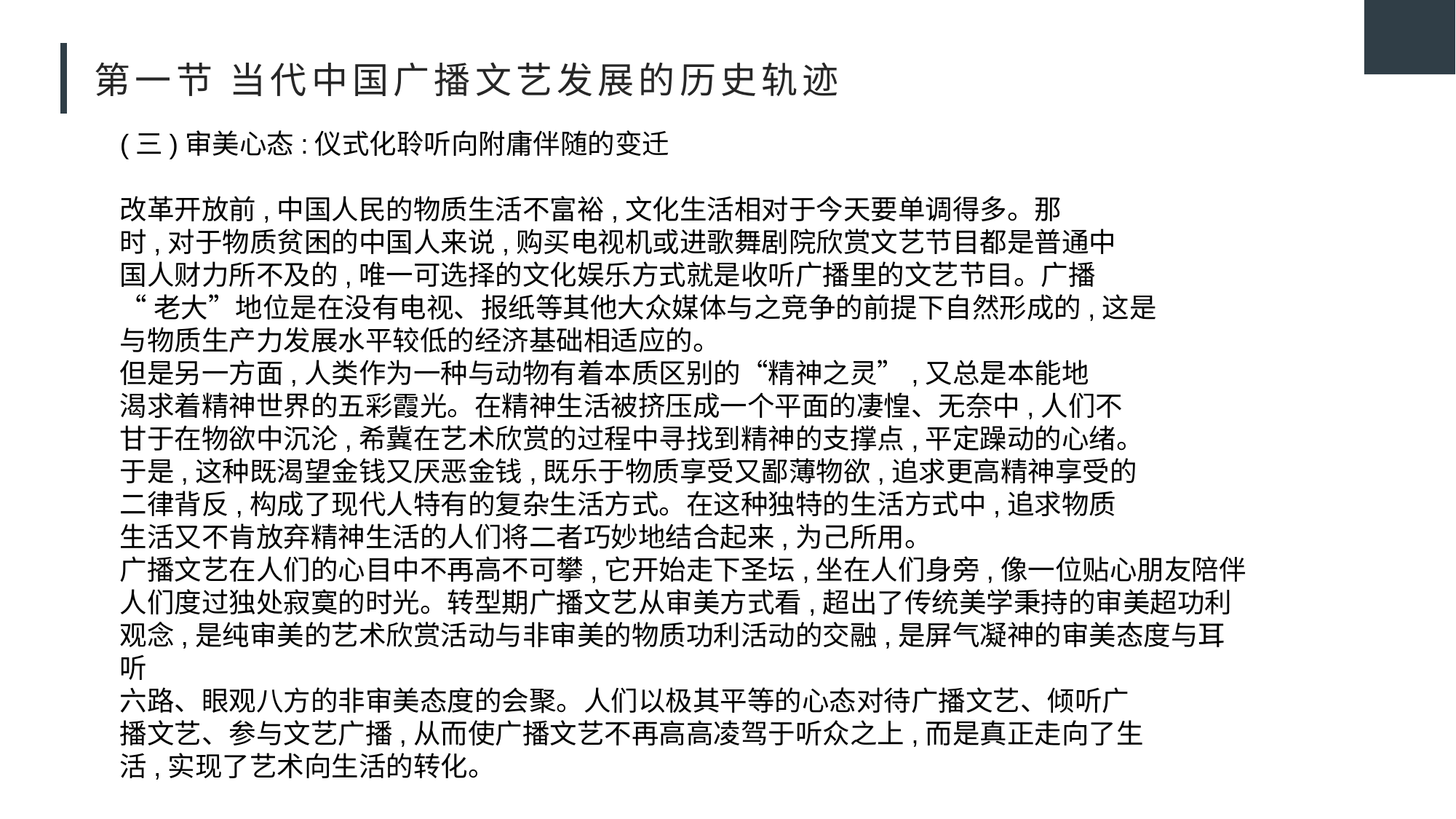

# 第一节 当代中国广播文艺发展的历史轨迹
(三)审美心态:仪式化聆听向附庸伴随的变迁

改革开放前,中国人民的物质生活不富裕,文化生活相对于今天要单调得多。那
时,对于物质贫困的中国人来说,购买电视机或进歌舞剧院欣赏文艺节目都是普通中
国人财力所不及的,唯一可选择的文化娱乐方式就是收听广播里的文艺节目。广播
“老大”地位是在没有电视、报纸等其他大众媒体与之竞争的前提下自然形成的,这是
与物质生产力发展水平较低的经济基础相适应的。
但是另一方面,人类作为一种与动物有着本质区别的“精神之灵”,又总是本能地
渴求着精神世界的五彩霞光。在精神生活被挤压成一个平面的凄惶、无奈中,人们不
甘于在物欲中沉沦,希冀在艺术欣赏的过程中寻找到精神的支撑点,平定躁动的心绪。
于是,这种既渴望金钱又厌恶金钱,既乐于物质享受又鄙薄物欲,追求更高精神享受的
二律背反,构成了现代人特有的复杂生活方式。在这种独特的生活方式中,追求物质
生活又不肯放弃精神生活的人们将二者巧妙地结合起来,为己所用。
广播文艺在人们的心目中不再高不可攀,它开始走下圣坛,坐在人们身旁,像一位贴心朋友陪伴人们度过独处寂寞的时光。转型期广播文艺从审美方式看,超出了传统美学秉持的审美超功利观念,是纯审美的艺术欣赏活动与非审美的物质功利活动的交融,是屏气凝神的审美态度与耳听
六路、眼观八方的非审美态度的会聚。人们以极其平等的心态对待广播文艺、倾听广
播文艺、参与文艺广播,从而使广播文艺不再高高凌驾于听众之上,而是真正走向了生
活,实现了艺术向生活的转化。